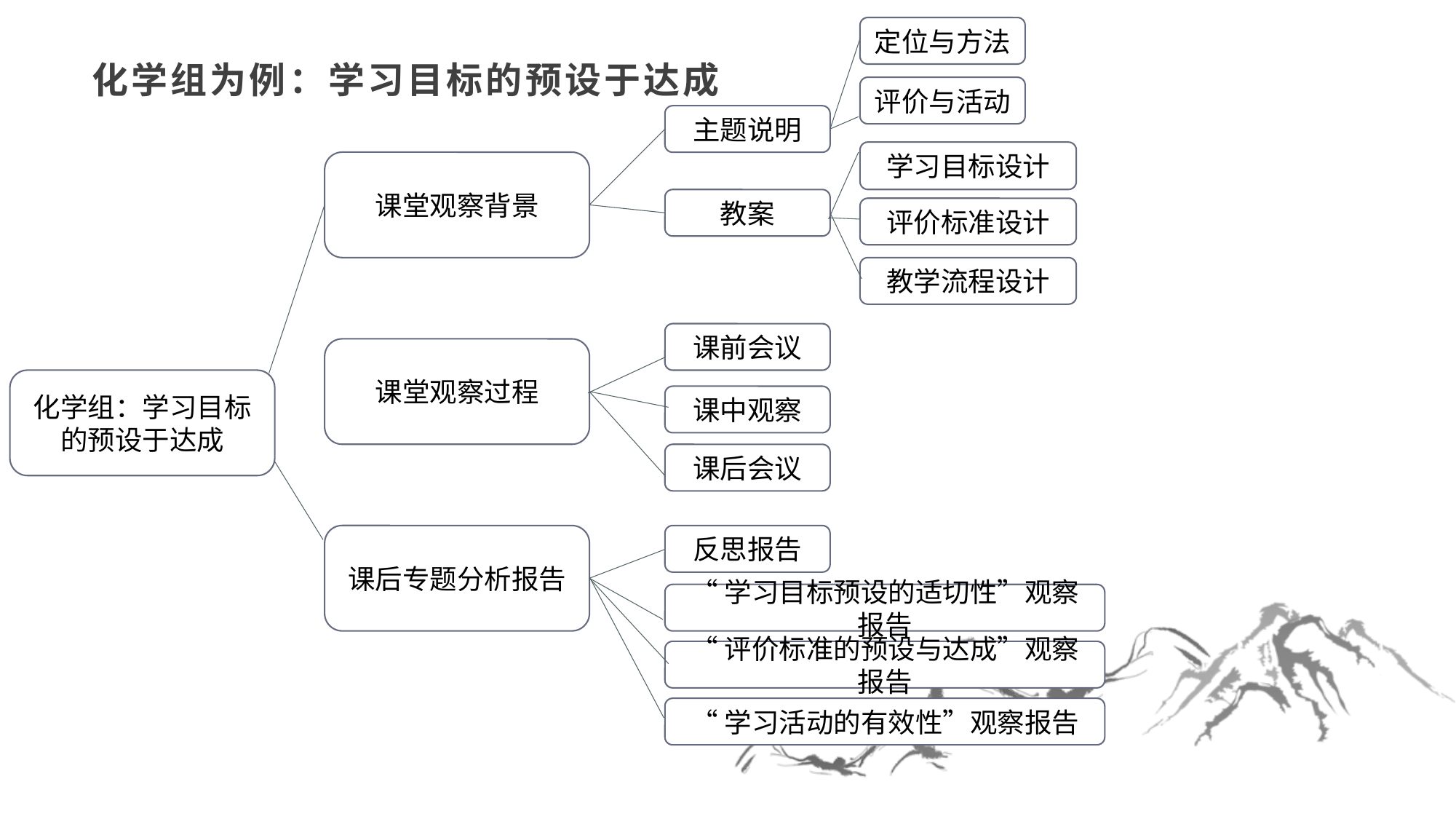

定位与方法
# 化学组为例：学习目标的预设于达成
评价与活动
主题说明
学习目标设计
课堂观察背景
教案
评价标准设计
教学流程设计
课前会议
课堂观察过程
化学组：学习目标的预设于达成
课中观察
课后会议
课后专题分析报告
反思报告
“学习目标预设的适切性”观察报告
“评价标准的预设与达成”观察报告
“学习活动的有效性”观察报告